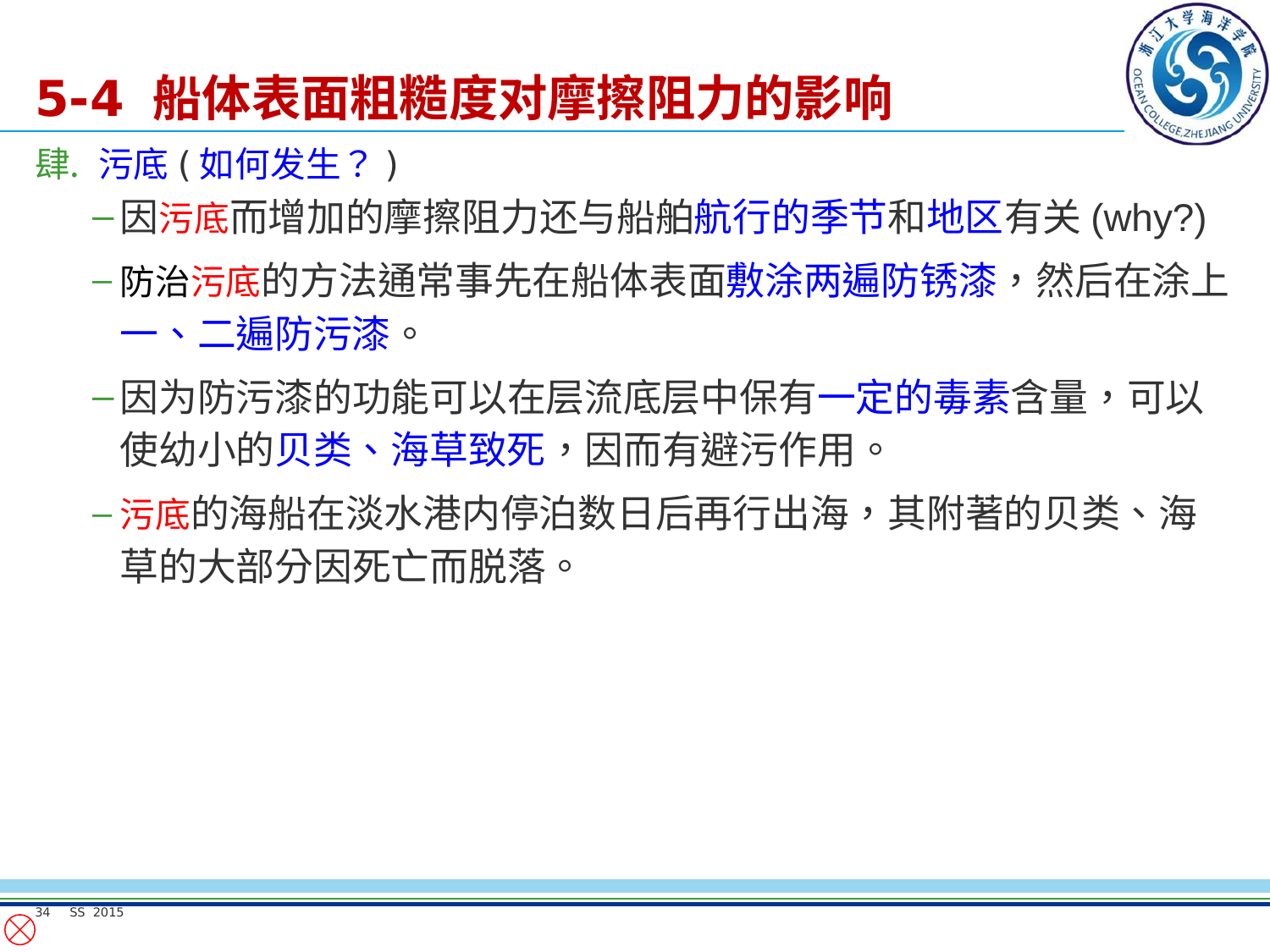

# 5-4 船体表面粗糙度对摩擦阻力的影响
污底(如何发生？)
因污底而增加的摩擦阻力还与船舶航行的季节和地区有关(why?)

防治污底的方法通常事先在船体表面敷涂两遍防锈漆，然后在涂上一、二遍防污漆。
因为防污漆的功能可以在层流底层中保有一定的毒素含量，可以使幼小的贝类、海草致死，因而有避污作用。
污底的海船在淡水港内停泊数日后再行出海，其附著的贝类、海草的大部分因死亡而脱落。
34